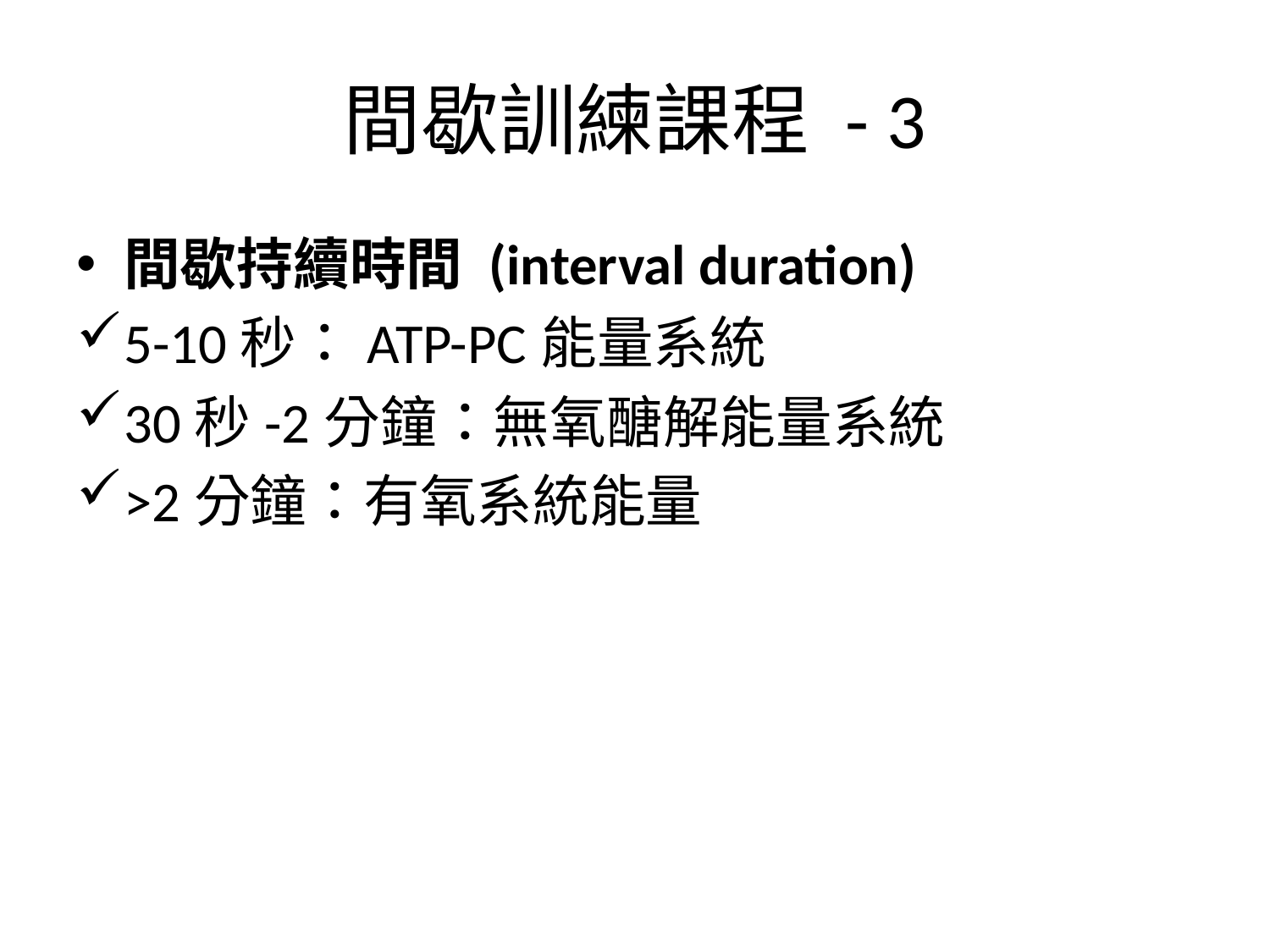

# 間歇訓練課程 - 3
間歇持續時間 (interval duration)
5-10秒：ATP-PC能量系統
30秒-2分鐘：無氧醣解能量系統
>2分鐘：有氧系統能量